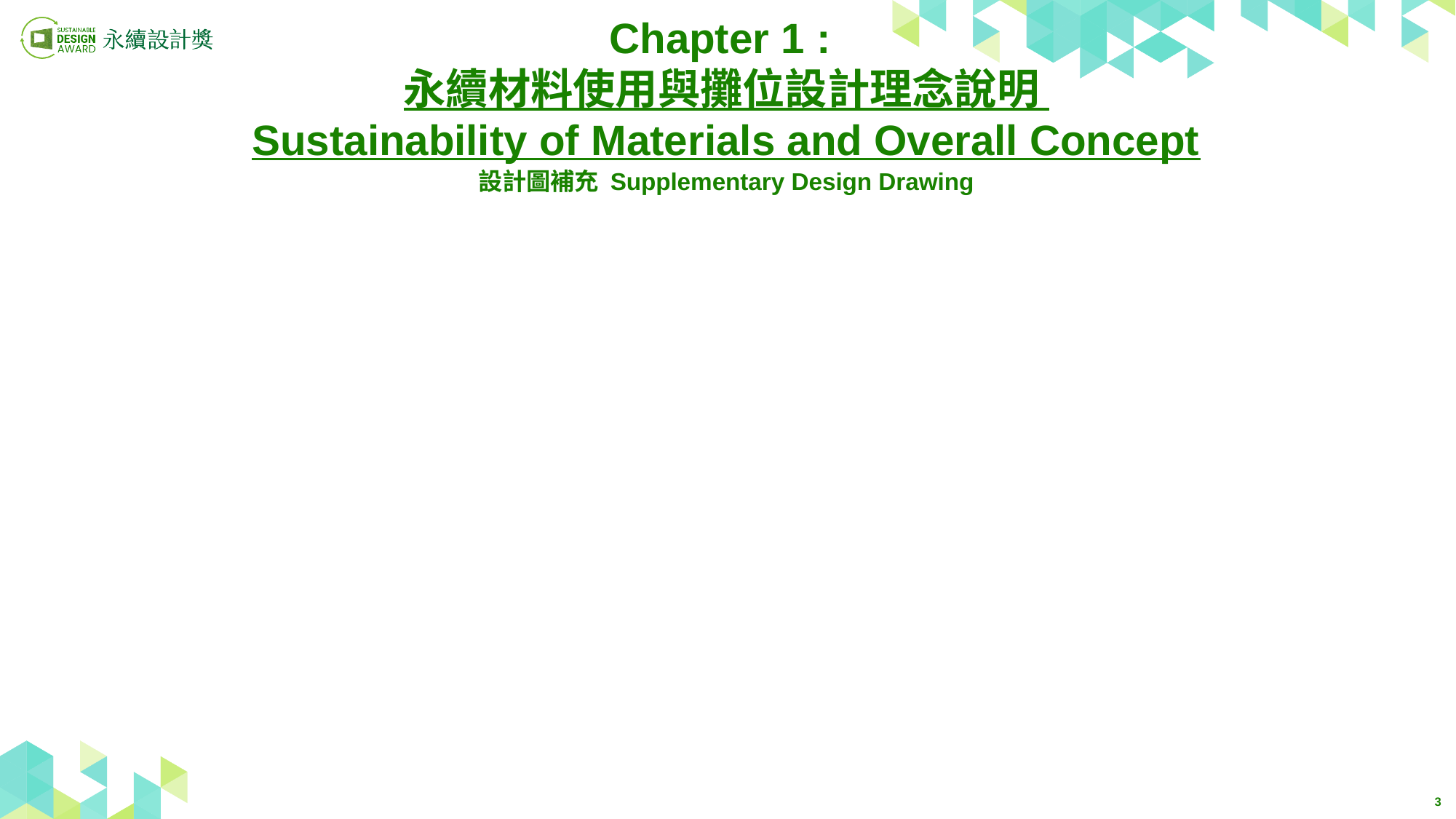

# Chapter 1 : 永續材料使用與攤位設計理念說明 Sustainability of Materials and Overall Concept
設計圖補充 Supplementary Design Drawing

3